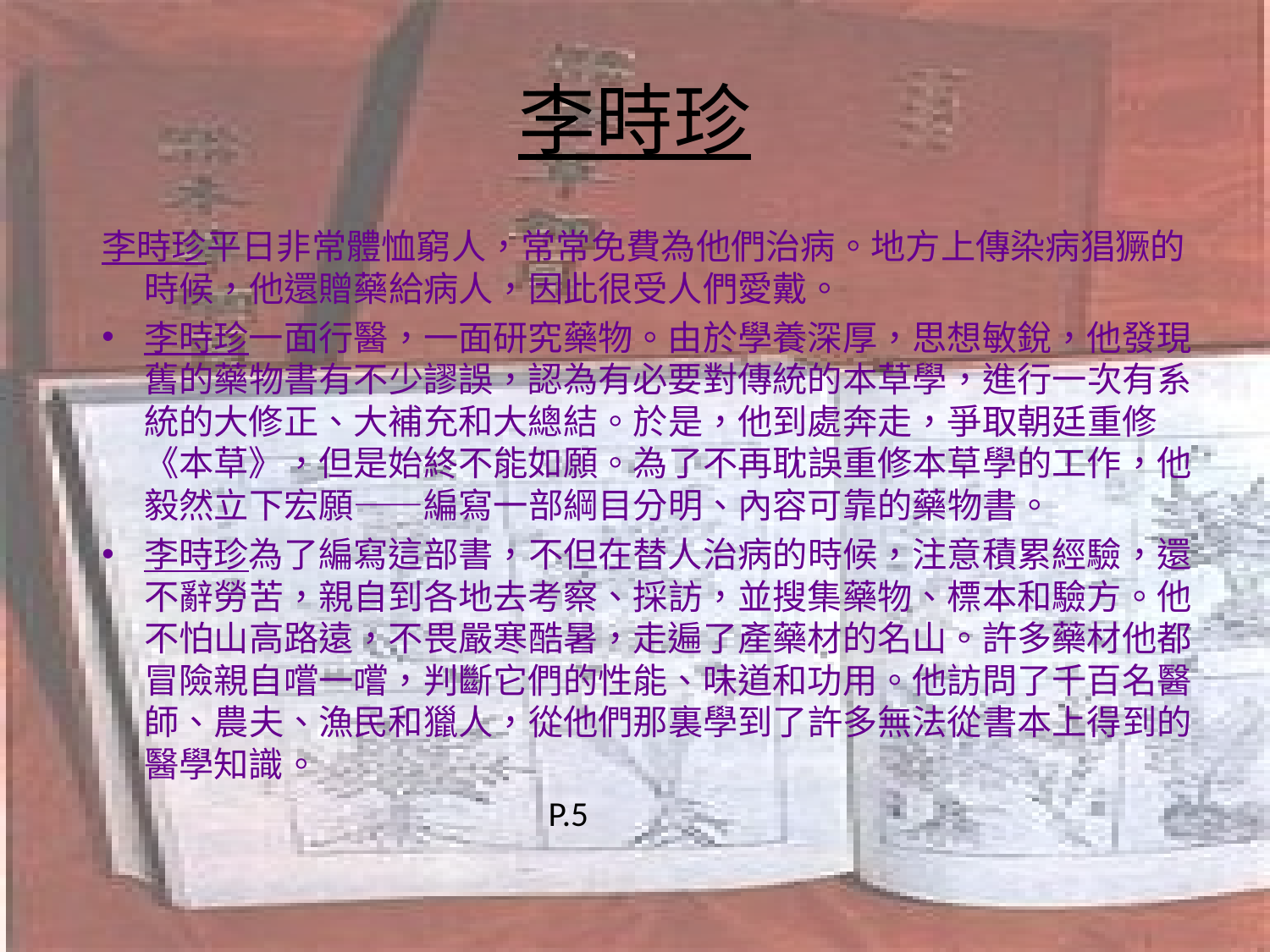

# 李時珍
李時珍平日非常體恤窮人，常常免費為他們治病。地方上傳染病猖獗的時候，他還贈藥給病人，因此很受人們愛戴。
	李時珍一面行醫，一面研究藥物。由於學養深厚，思想敏銳，他發現舊的藥物書有不少謬誤，認為有必要對傳統的本草學，進行一次有系統的大修正、大補充和大總結。於是，他到處奔走，爭取朝廷重修《本草》，但是始終不能如願。為了不再耽誤重修本草學的工作，他毅然立下宏願——編寫一部綱目分明、內容可靠的藥物書。
	李時珍為了編寫這部書，不但在替人治病的時候，注意積累經驗，還不辭勞苦，親自到各地去考察、採訪，並搜集藥物、標本和驗方。他不怕山高路遠，不畏嚴寒酷暑，走遍了產藥材的名山。許多藥材他都冒險親自嚐一嚐，判斷它們的性能、味道和功用。他訪問了千百名醫師、農夫、漁民和獵人，從他們那裏學到了許多無法從書本上得到的醫學知識。
                                                         P.5